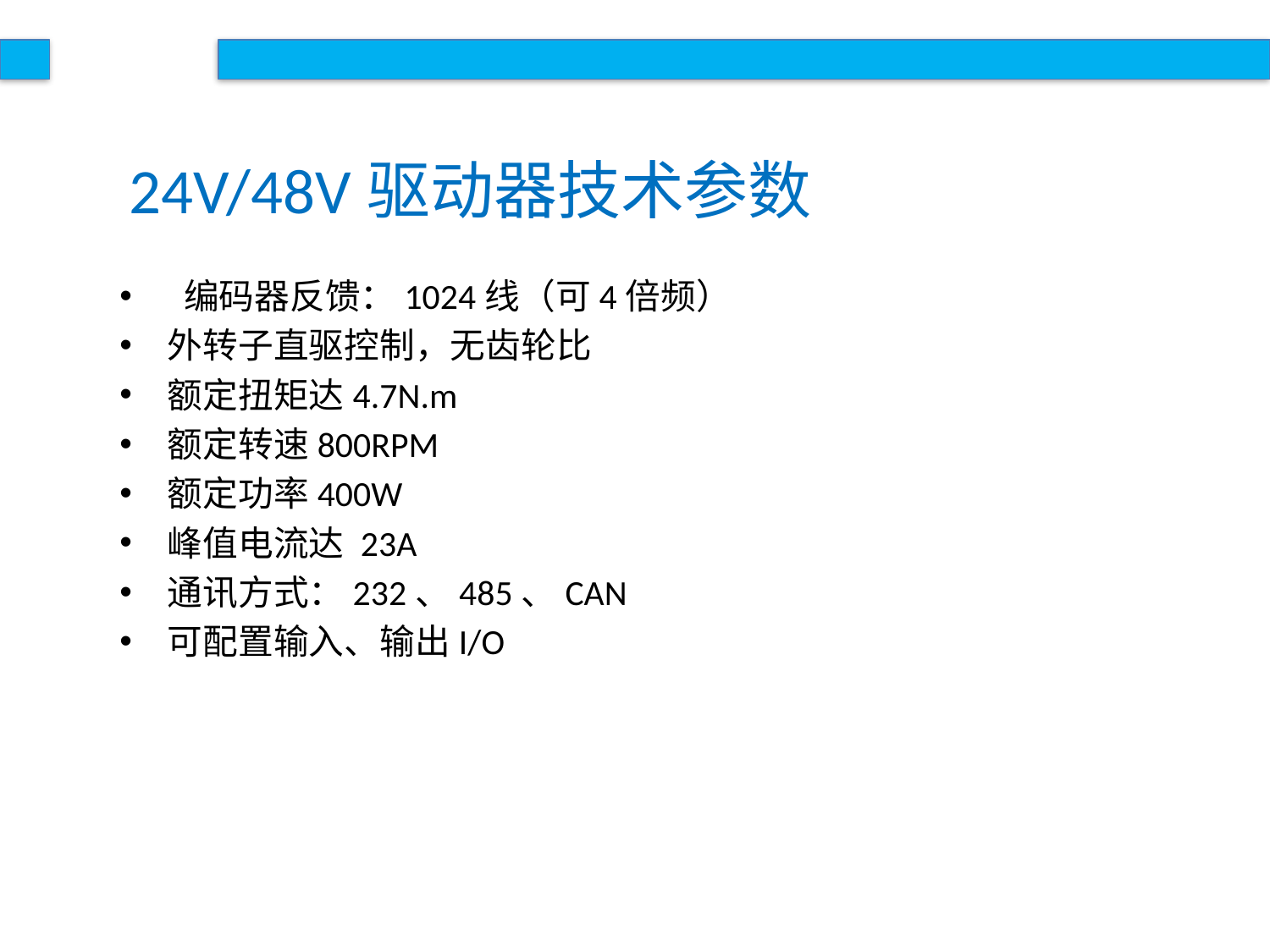

24V/48V驱动器技术参数
 编码器反馈：1024线（可4倍频）
外转子直驱控制，无齿轮比
额定扭矩达4.7N.m
额定转速800RPM
额定功率400W
峰值电流达 23A
通讯方式：232、485、CAN
可配置输入、输出I/O